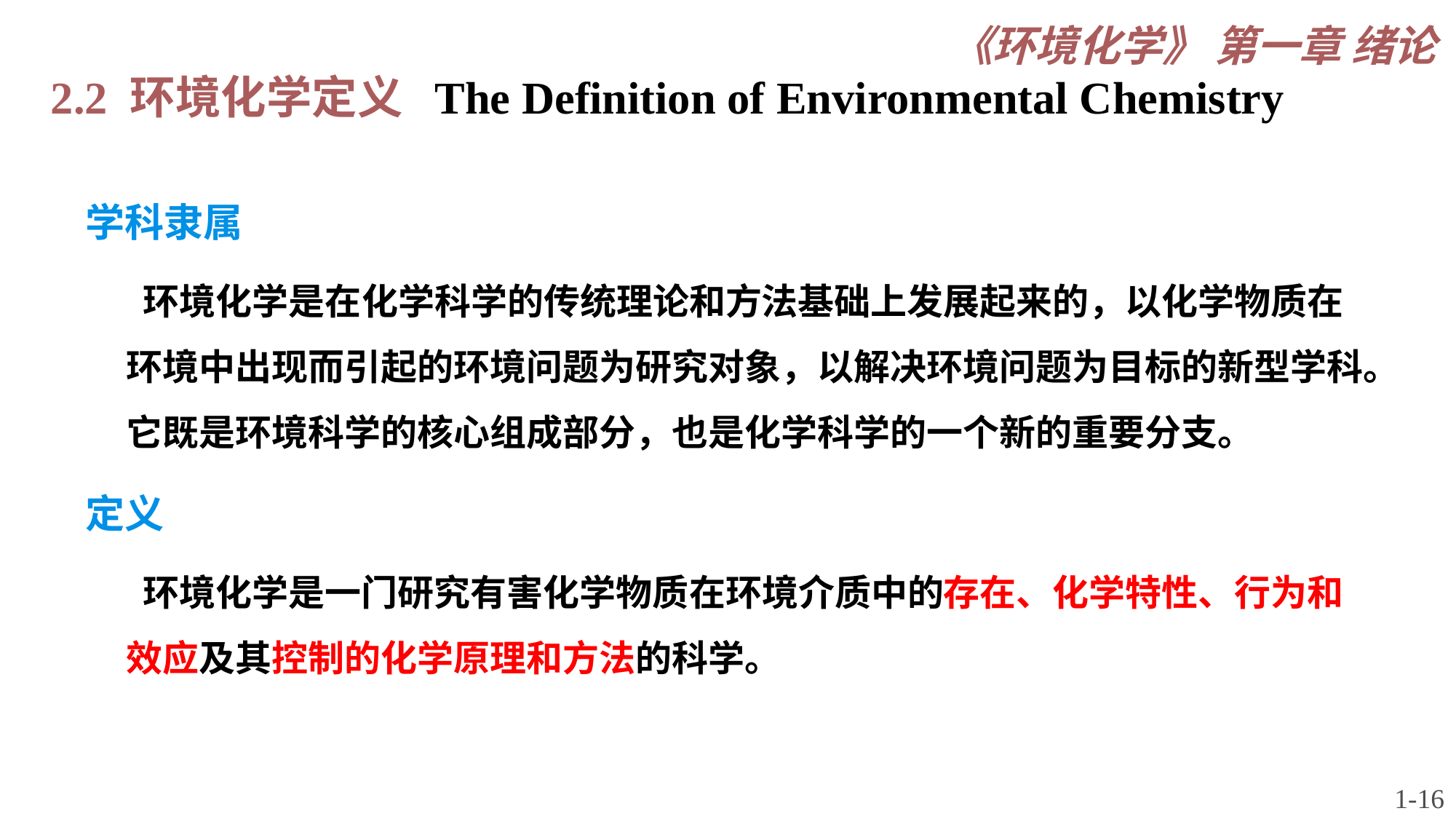

2.2 环境化学定义  The Definition of Environmental Chemistry
《环境化学》 第一章 绪论
学科隶属
      环境化学是在化学科学的传统理论和方法基础上发展起来的，以化学物质在环境中出现而引起的环境问题为研究对象，以解决环境问题为目标的新型学科。它既是环境科学的核心组成部分，也是化学科学的一个新的重要分支。
定义
      环境化学是一门研究有害化学物质在环境介质中的存在、化学特性、行为和效应及其控制的化学原理和方法的科学。
1-16